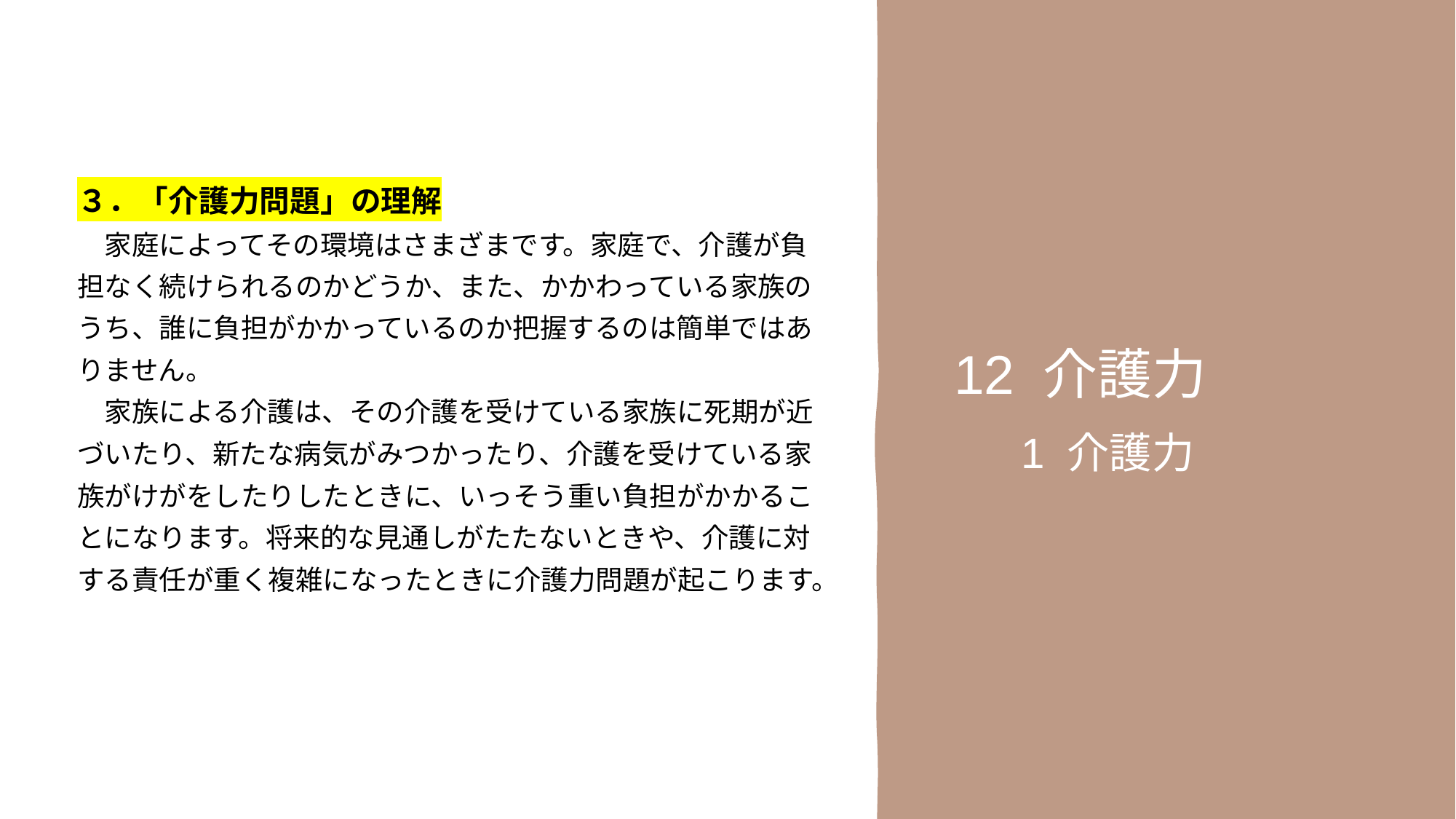

３．「介護力問題」の理解
　家庭によってその環境はさまざまです。家庭で、介護が負
担なく続けられるのかどうか、また、かかわっている家族の
うち、誰に負担がかかっているのか把握するのは簡単ではあ
りません。
　家族による介護は、その介護を受けている家族に死期が近
づいたり、新たな病気がみつかったり、介護を受けている家
族がけがをしたりしたときに、いっそう重い負担がかかるこ
とになります。将来的な見通しがたたないときや、介護に対
する責任が重く複雑になったときに介護力問題が起こります。

12 介護力
　1 介護力